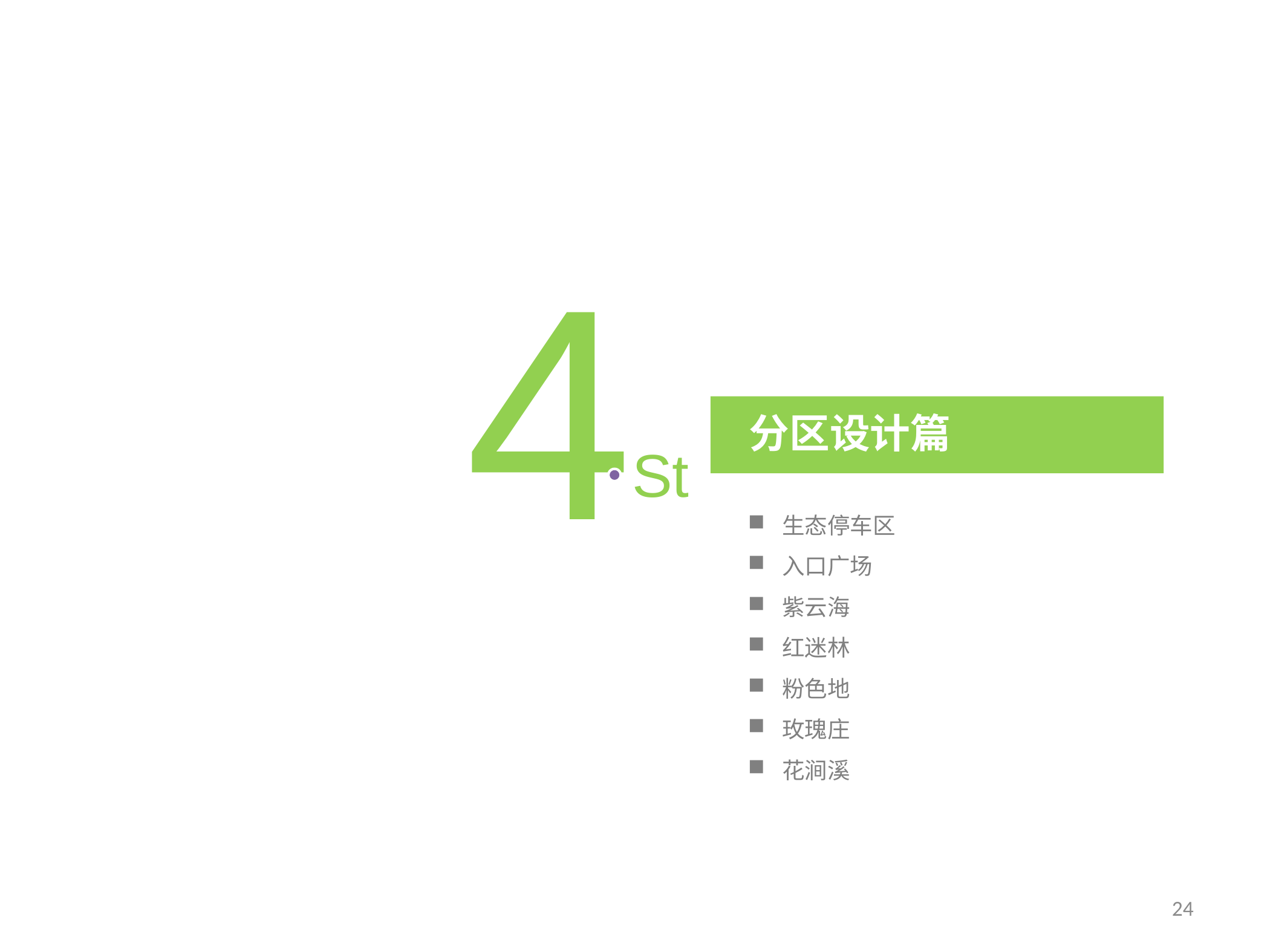

4

分区设计篇
St

生态停车区
入口广场
紫云海
红迷林
粉色地
玫瑰庄
花涧溪
24